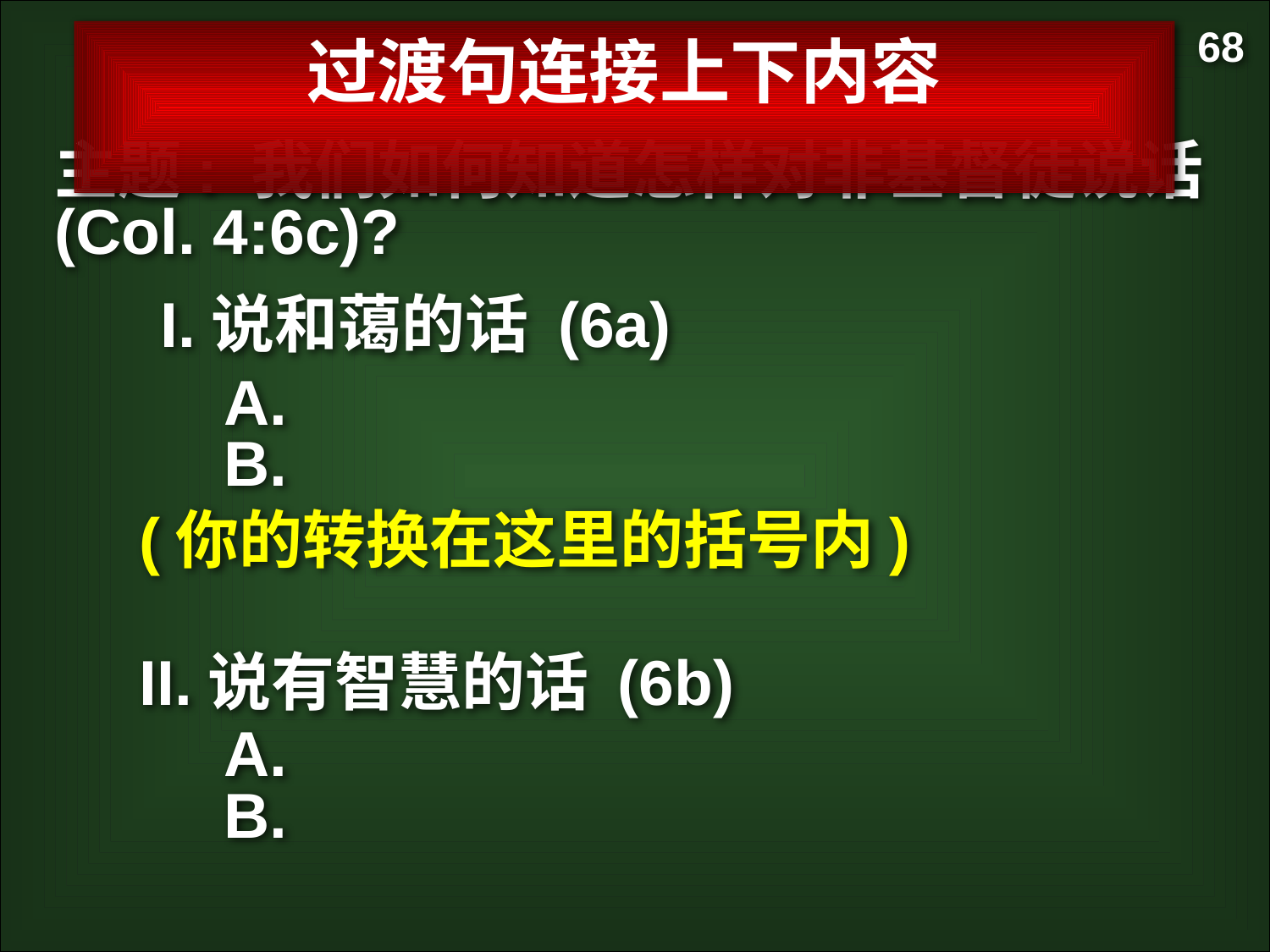

68
过渡句连接上下内容
主题: 我们如何知道怎样对非基督徒说话 (Col. 4:6c)?
I.说和蔼的话 (6a)
A.
B.
(你的转换在这里的括号内)
II.说有智慧的话 (6b)
A.
B.